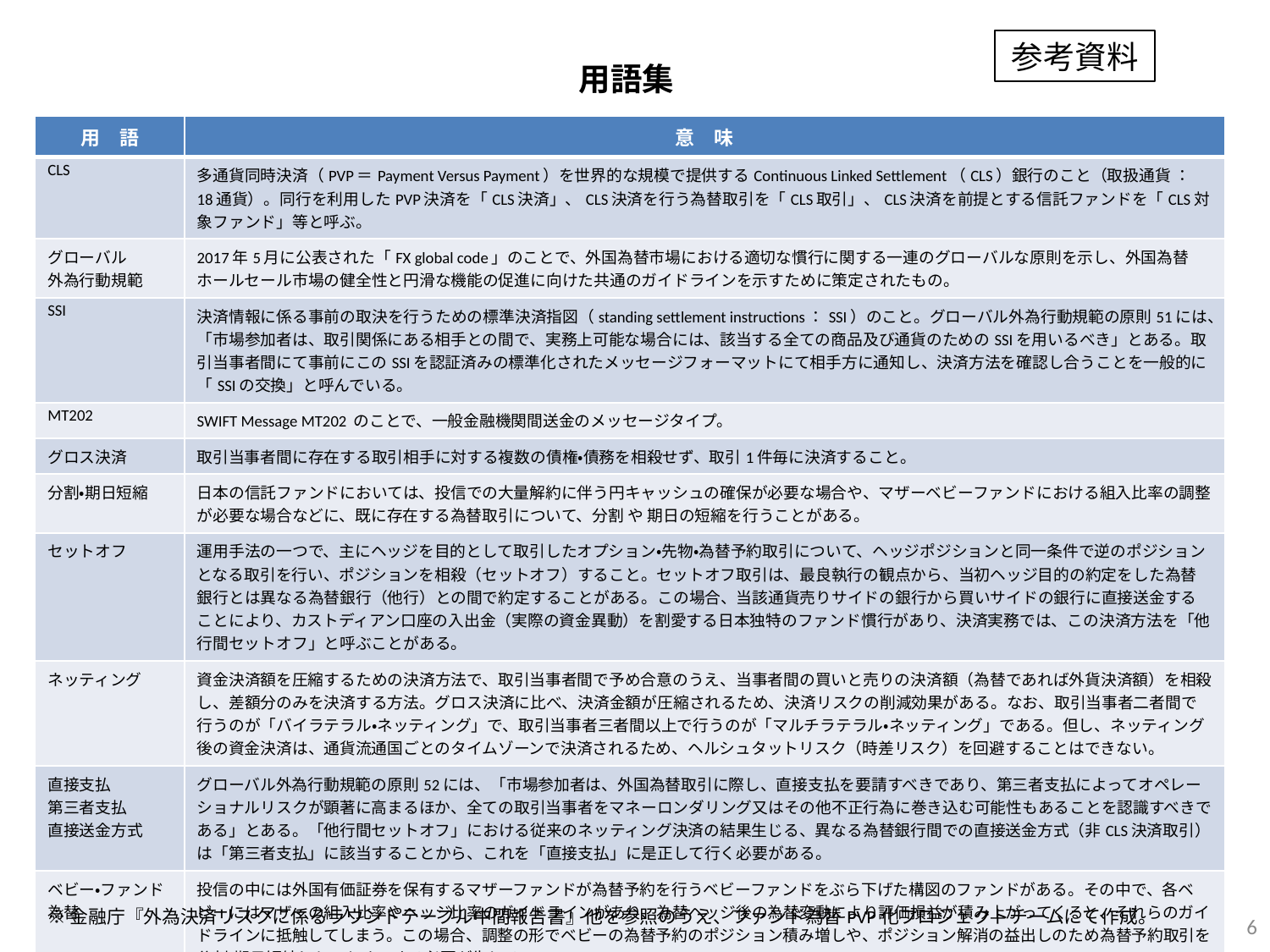

参考資料
# 用語集
| 用　語 | 意　味 |
| --- | --- |
| CLS | 多通貨同時決済（PVP＝Payment Versus Payment）を世界的な規模で提供するContinuous Linked Settlement（CLS）銀行のこと（取扱通貨 ： 18通貨）。同行を利用したPVP決済を「CLS決済」、CLS決済を行う為替取引を「CLS取引」、CLS決済を前提とする信託ファンドを「CLS対象ファンド」等と呼ぶ。 |
| グローバル 外為行動規範 | 2017年5月に公表された「FX global code」のことで、外国為替市場における適切な慣行に関する一連のグローバルな原則を示し、外国為替ホールセール市場の健全性と円滑な機能の促進に向けた共通のガイドラインを示すために策定されたもの。 |
| SSI | 決済情報に係る事前の取決を行うための標準決済指図（standing settlement instructions：SSI）のこと。グローバル外為行動規範の原則51には、「市場参加者は、取引関係にある相手との間で、実務上可能な場合には、該当する全ての商品及び通貨のためのSSIを用いるべき」とある。取引当事者間にて事前にこのSSIを認証済みの標準化されたメッセージフォーマットにて相手方に通知し、決済方法を確認し合うことを一般的に「SSIの交換」と呼んでいる。 |
| MT202 | SWIFT Message MT202 のことで、一般金融機関間送金のメッセージタイプ。 |
| グロス決済 | 取引当事者間に存在する取引相手に対する複数の債権・債務を相殺せず、取引1件毎に決済すること。 |
| 分割・期日短縮 | 日本の信託ファンドにおいては、投信での大量解約に伴う円キャッシュの確保が必要な場合や、マザーベビーファンドにおける組入比率の調整が必要な場合などに、既に存在する為替取引について、分割 や 期日の短縮を行うことがある。 |
| セットオフ | 運用手法の一つで、主にヘッジを目的として取引したオプション・先物・為替予約取引について、ヘッジポジションと同一条件で逆のポジションとなる取引を行い、ポジションを相殺（セットオフ）すること。セットオフ取引は、最良執行の観点から、当初ヘッジ目的の約定をした為替銀行とは異なる為替銀行（他行）との間で約定することがある。この場合、当該通貨売りサイドの銀行から買いサイドの銀行に直接送金することにより、カストディアン口座の入出金（実際の資金異動）を割愛する日本独特のファンド慣行があり、決済実務では、この決済方法を「他行間セットオフ」と呼ぶことがある。 |
| ネッティング | 資金決済額を圧縮するための決済方法で、取引当事者間で予め合意のうえ、当事者間の買いと売りの決済額（為替であれば外貨決済額）を相殺し、差額分のみを決済する方法。グロス決済に比べ、決済金額が圧縮されるため、決済リスクの削減効果がある。なお、取引当事者二者間で行うのが「バイラテラル・ネッティング」で、取引当事者三者間以上で行うのが「マルチラテラル・ネッティング」である。但し、ネッティング後の資金決済は、通貨流通国ごとのタイムゾーンで決済されるため、ヘルシュタットリスク（時差リスク）を回避することはできない。 |
| 直接支払 第三者支払 直接送金方式 | グローバル外為行動規範の原則52には、「市場参加者は、外国為替取引に際し、直接支払を要請すべきであり、第三者支払によってオペレーショナルリスクが顕著に高まるほか、全ての取引当事者をマネーロンダリング又はその他不正行為に巻き込む可能性もあることを認識すべきである」とある。「他行間セットオフ」における従来のネッティング決済の結果生じる、異なる為替銀行間での直接送金方式（非CLS決済取引）は「第三者支払」に該当することから、これを「直接支払」に是正して行く必要がある。 |
| ベビー・ファンド 為替 | 投信の中には外国有価証券を保有するマザーファンドが為替予約を行うベビーファンドをぶら下げた構図のファンドがある。その中で、各ベビーにはマザーの組入比率やヘッジ比率のガイドラインがあり、為替ヘッジ後の為替変動により評価損益が積み上がってくると、それらのガイドラインに抵触してしまう。この場合、調整の形でベビーの為替予約のポジション積み増しや、ポジション解消の益出しのため為替予約取引を分割・期日短縮しセットオフする必要が生じる。 |
| Rescind | 「取り消し」のこと。 |
| MT300 | SWIFT Message MT300 のことで、外国為替のコンファメーションのメッセージタイプ。 |
※金融庁『外為決済リスクに係るラウンドテーブル中間報告書』他を参照のうえ、ファンド為替PVP化プロジェクトチームにて作成。

6